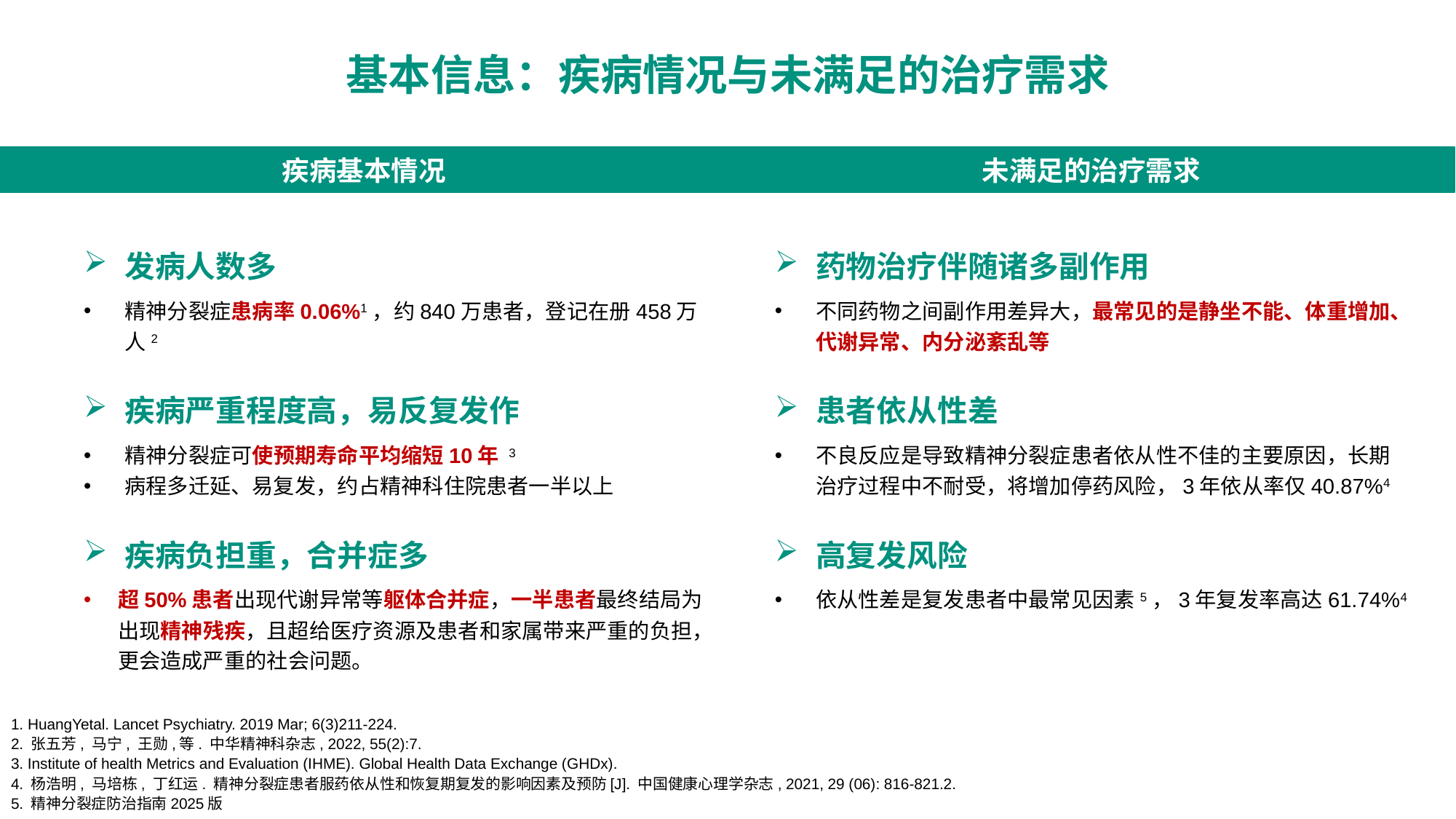

基本信息：疾病情况与未满足的治疗需求
疾病基本情况
未满足的治疗需求
发病人数多
精神分裂症患病率0.06%1，约840万患者，登记在册458万人2

疾病严重程度高，易反复发作
精神分裂症可使预期寿命平均缩短10年 3
病程多迁延、易复发，约占精神科住院患者一半以上

疾病负担重，合并症多
超50%患者出现代谢异常等躯体合并症，一半患者最终结局为出现精神残疾，且超给医疗资源及患者和家属带来严重的负担，更会造成严重的社会问题。
药物治疗伴随诸多副作用
不同药物之间副作用差异大，最常见的是静坐不能、体重增加、代谢异常、内分泌紊乱等

患者依从性差
不良反应是导致精神分裂症患者依从性不佳的主要原因，长期治疗过程中不耐受，将增加停药风险，3年依从率仅40.87%4

高复发风险
依从性差是复发患者中最常见因素5，3年复发率高达61.74%4
1. HuangYetal. Lancet Psychiatry. 2019 Mar; 6(3)211-224.
2. 张五芳, 马宁, 王勋,等. 中华精神科杂志, 2022, 55(2):7.
3. Institute of health Metrics and Evaluation (IHME). Global Health Data Exchange (GHDx).
4. 杨浩明, 马培栋, 丁红运. 精神分裂症患者服药依从性和恢复期复发的影响因素及预防[J]. 中国健康心理学杂志, 2021, 29 (06): 816-821.2.
5. 精神分裂症防治指南2025版